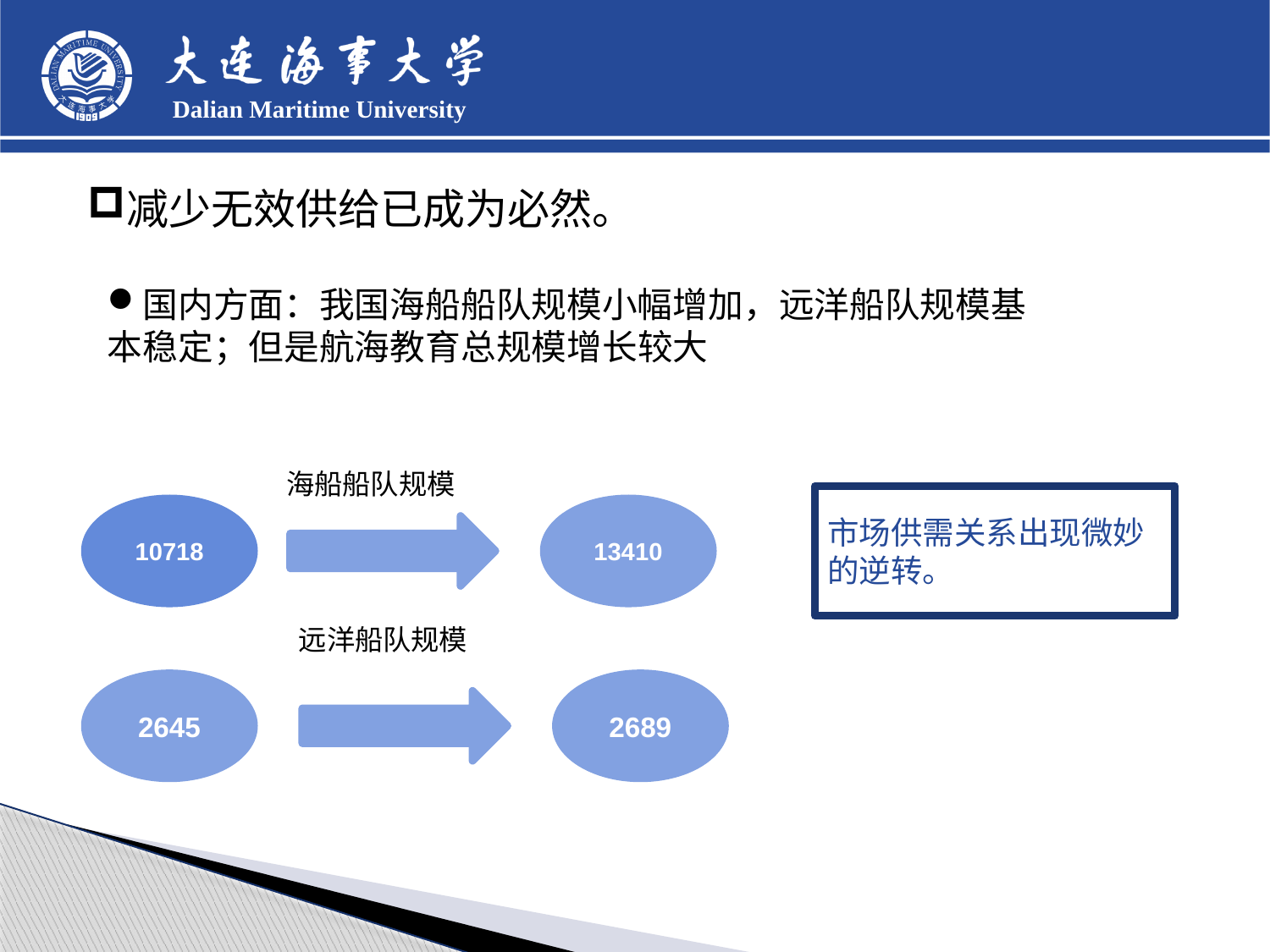

减少无效供给已成为必然。
国内方面：我国海船船队规模小幅增加，远洋船队规模基本稳定；但是航海教育总规模增长较大
海船船队规模
市场供需关系出现微妙的逆转。
10718
13410

远洋船队规模
2645
2689